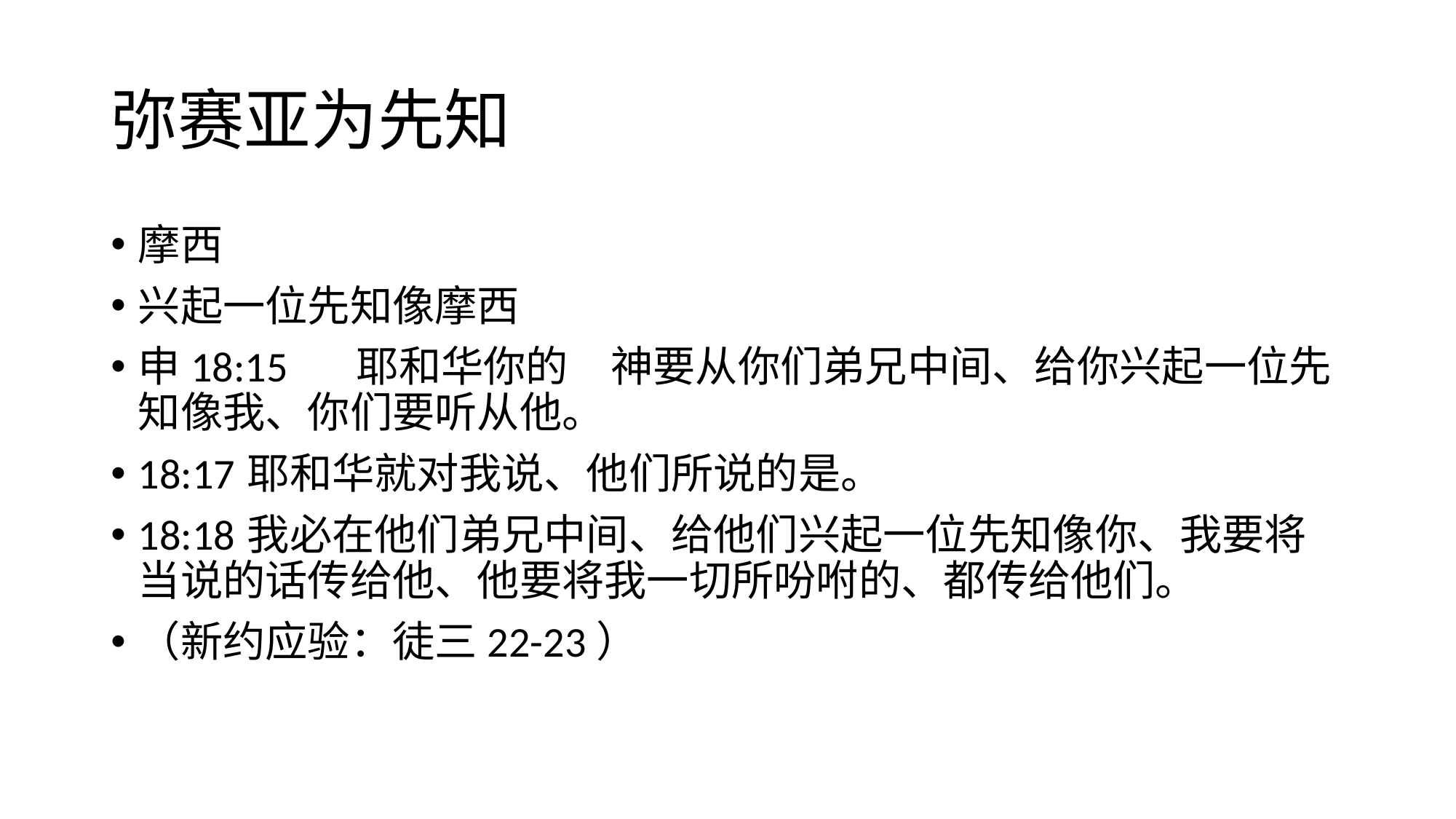

# 弥赛亚为先知
摩西
兴起一位先知像摩西
申18:15	耶和华你的　神要从你们弟兄中间、给你兴起一位先知像我、你们要听从他。
18:17	耶和华就对我说、他们所说的是。
18:18	我必在他们弟兄中间、给他们兴起一位先知像你、我要将当说的话传给他、他要将我一切所吩咐的、都传给他们。
（新约应验：徒三22-23）